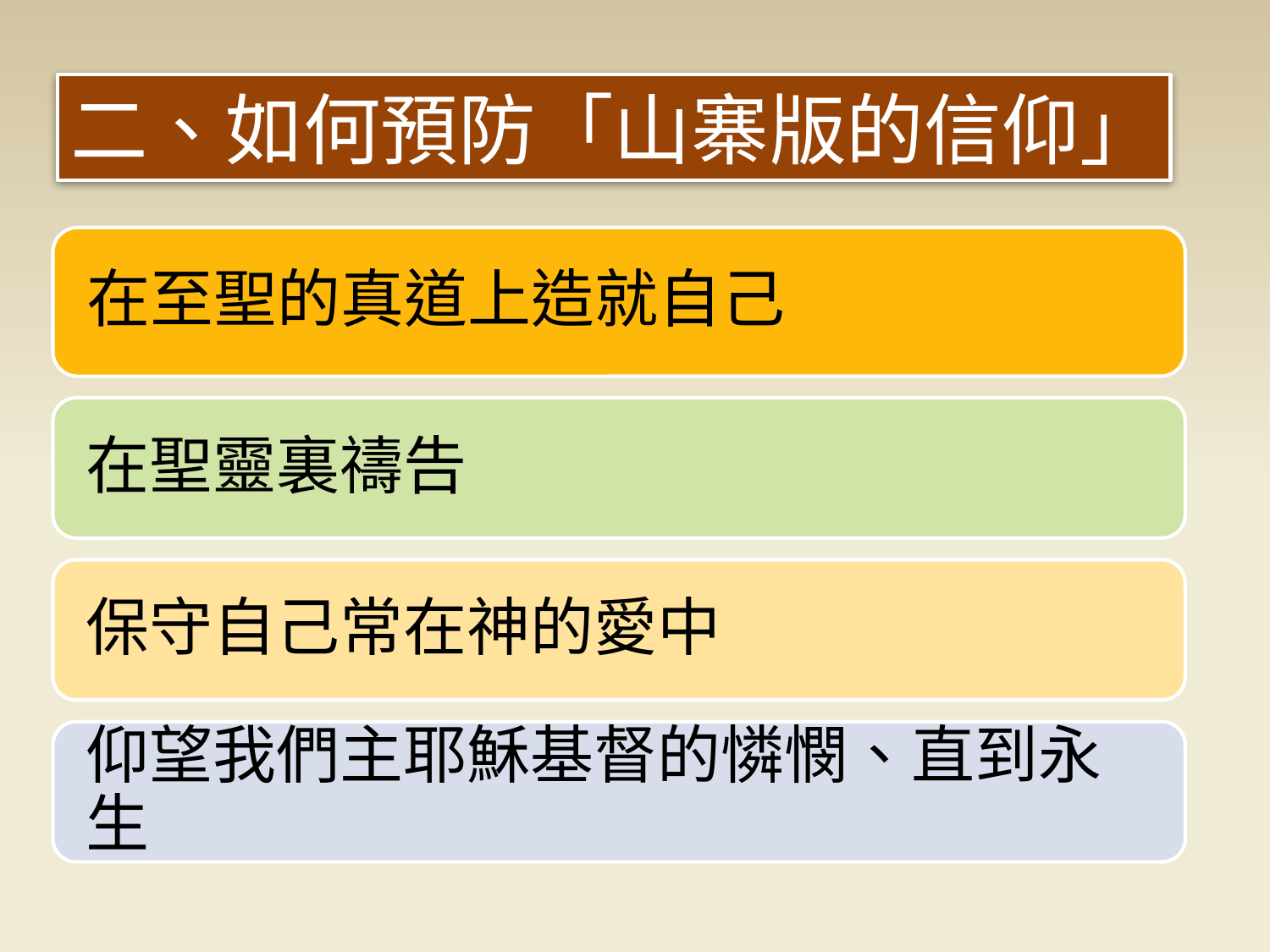

二、如何預防「山寨版的信仰」
在至聖的真道上造就自己
在聖靈裏禱告
保守自己常在神的愛中
仰望我們主耶穌基督的憐憫、直到永生